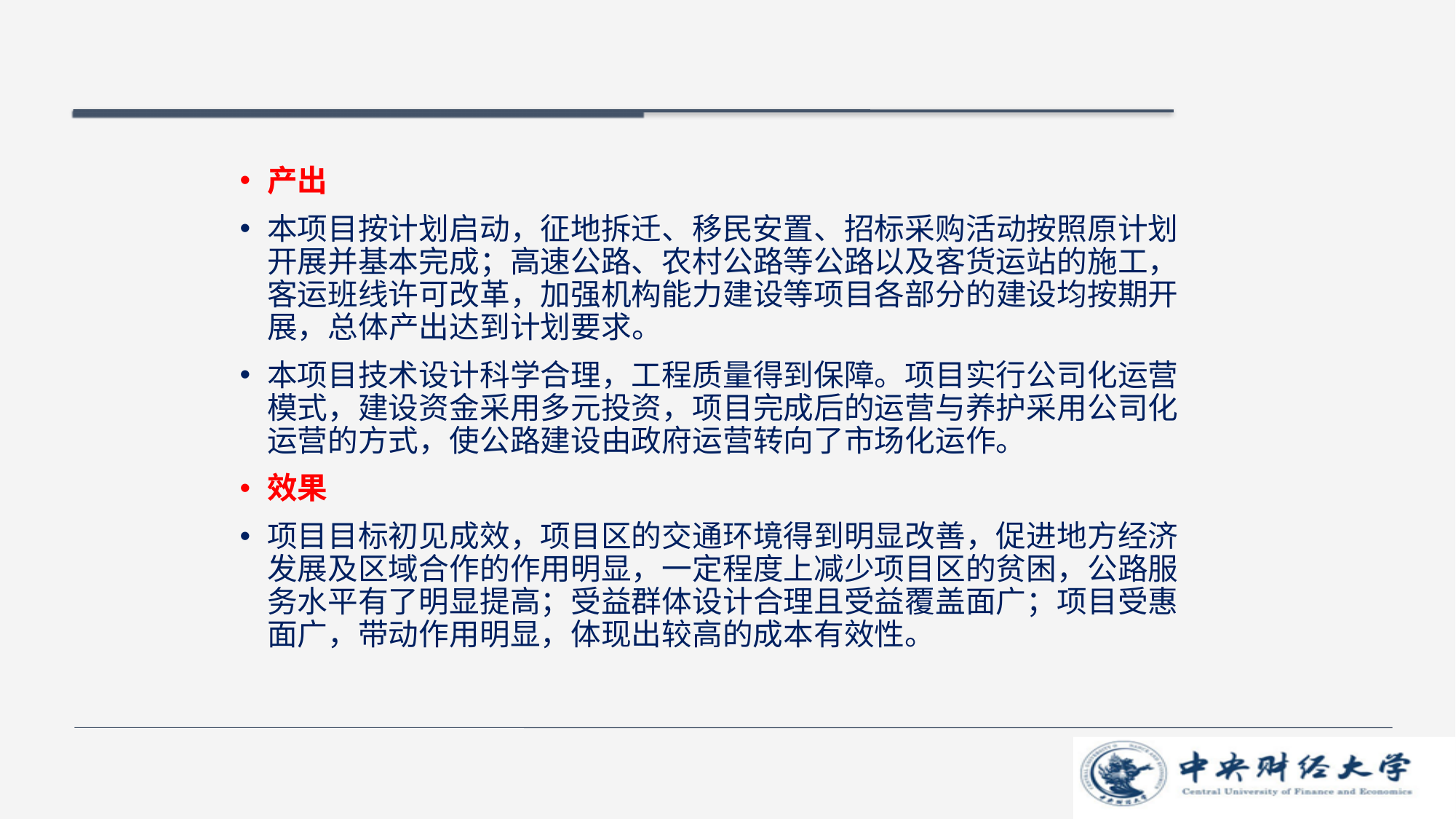

#
产出
本项目按计划启动，征地拆迁、移民安置、招标采购活动按照原计划开展并基本完成；高速公路、农村公路等公路以及客货运站的施工，客运班线许可改革，加强机构能力建设等项目各部分的建设均按期开展，总体产出达到计划要求。
本项目技术设计科学合理，工程质量得到保障。项目实行公司化运营模式，建设资金采用多元投资，项目完成后的运营与养护采用公司化运营的方式，使公路建设由政府运营转向了市场化运作。
效果
项目目标初见成效，项目区的交通环境得到明显改善，促进地方经济发展及区域合作的作用明显，一定程度上减少项目区的贫困，公路服务水平有了明显提高；受益群体设计合理且受益覆盖面广；项目受惠面广，带动作用明显，体现出较高的成本有效性。